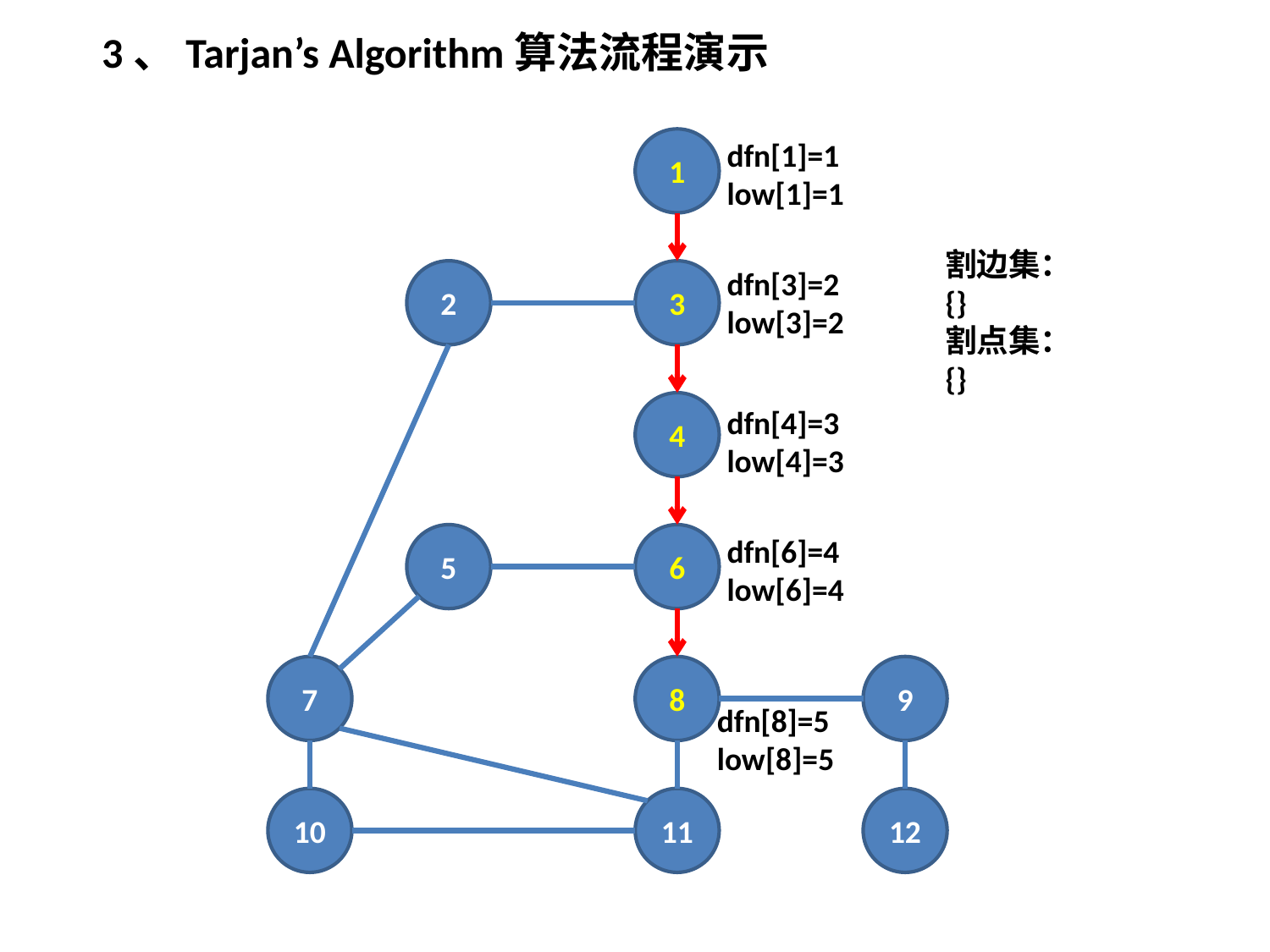

3、Tarjan’s Algorithm算法流程演示
1
dfn[1]=1
low[1]=1
割边集：
{}
割点集：
{}
dfn[3]=2
low[3]=2
2
3
4
dfn[4]=3
low[4]=3
5
6
dfn[6]=4
low[6]=4
7
8
9
dfn[8]=5
low[8]=5
10
11
12